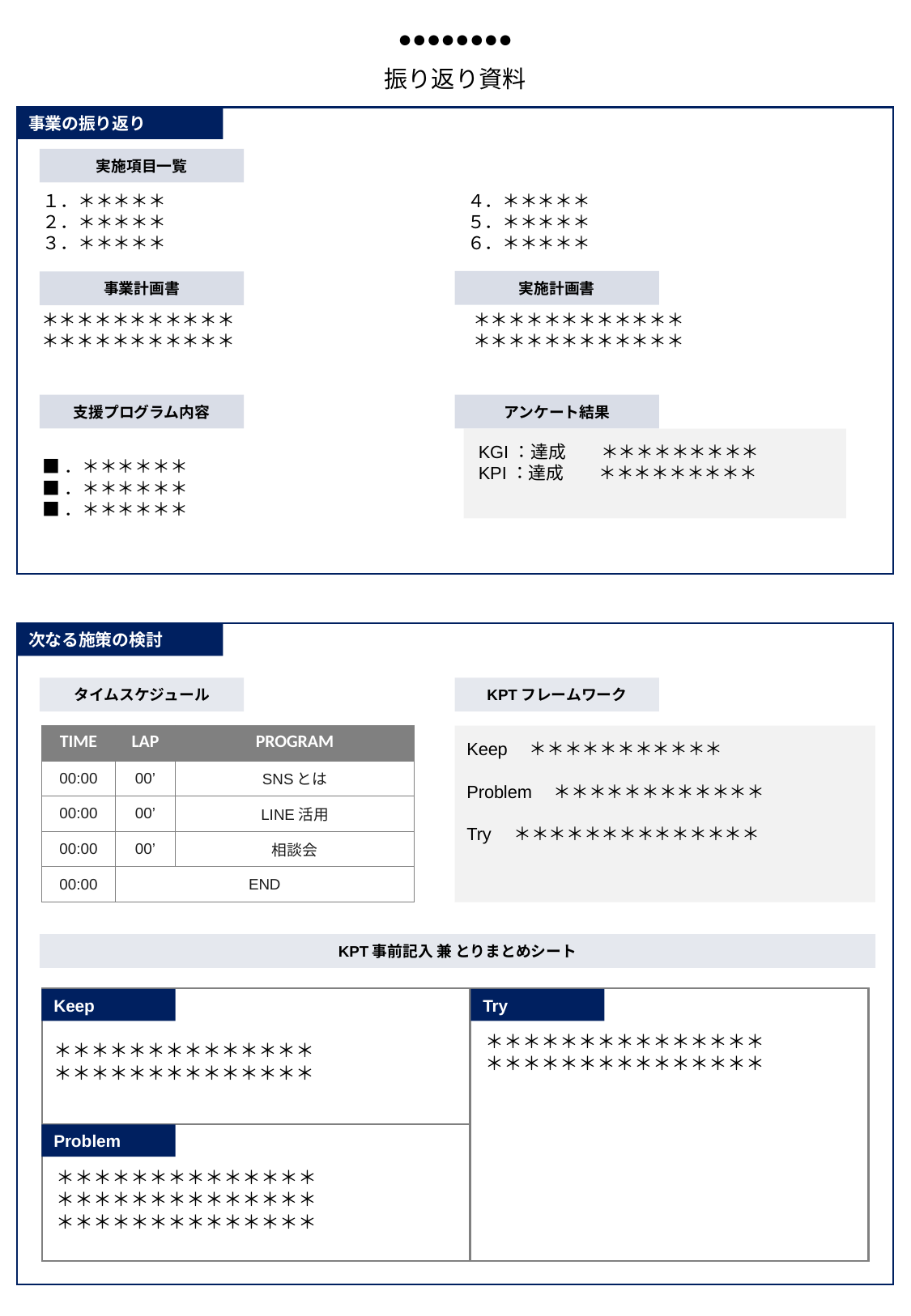

# ●●●●●●●●
振り返り資料
事業の振り返り

実施項目一覧
１．＊＊＊＊＊
２．＊＊＊＊＊
３．＊＊＊＊＊
４．＊＊＊＊＊
５．＊＊＊＊＊
６．＊＊＊＊＊
実施計画書
事業計画書
＊＊＊＊＊＊＊＊＊＊＊
＊＊＊＊＊＊＊＊＊＊＊
＊＊＊＊＊＊＊＊＊＊＊＊
＊＊＊＊＊＊＊＊＊＊＊＊
支援プログラム内容
アンケート結果

KGI：達成　　＊＊＊＊＊＊＊＊＊
KPI：達成　　＊＊＊＊＊＊＊＊＊
■．＊＊＊＊＊＊
■．＊＊＊＊＊＊
■．＊＊＊＊＊＊

次なる施策の検討

タイムスケジュール
KPTフレームワーク
| TIME | LAP | PROGRAM |
| --- | --- | --- |
| 00:00 | 00’ | SNSとは |
| 00:00 | 00’ | LINE活用 |
| 00:00 | 00’ | 相談会 |
| 00:00 | END |  |

Keep　＊＊＊＊＊＊＊＊＊＊＊

Problem　＊＊＊＊＊＊＊＊＊＊＊＊

Try　＊＊＊＊＊＊＊＊＊＊＊＊＊＊
KPT事前記入 兼 とりまとめシート

Keep
Try
＊＊＊＊＊＊＊＊＊＊＊＊＊＊＊
＊＊＊＊＊＊＊＊＊＊＊＊＊＊＊

＊＊＊＊＊＊＊＊＊＊＊＊＊＊
＊＊＊＊＊＊＊＊＊＊＊＊＊＊
Problem

＊＊＊＊＊＊＊＊＊＊＊＊＊＊
＊＊＊＊＊＊＊＊＊＊＊＊＊＊
＊＊＊＊＊＊＊＊＊＊＊＊＊＊